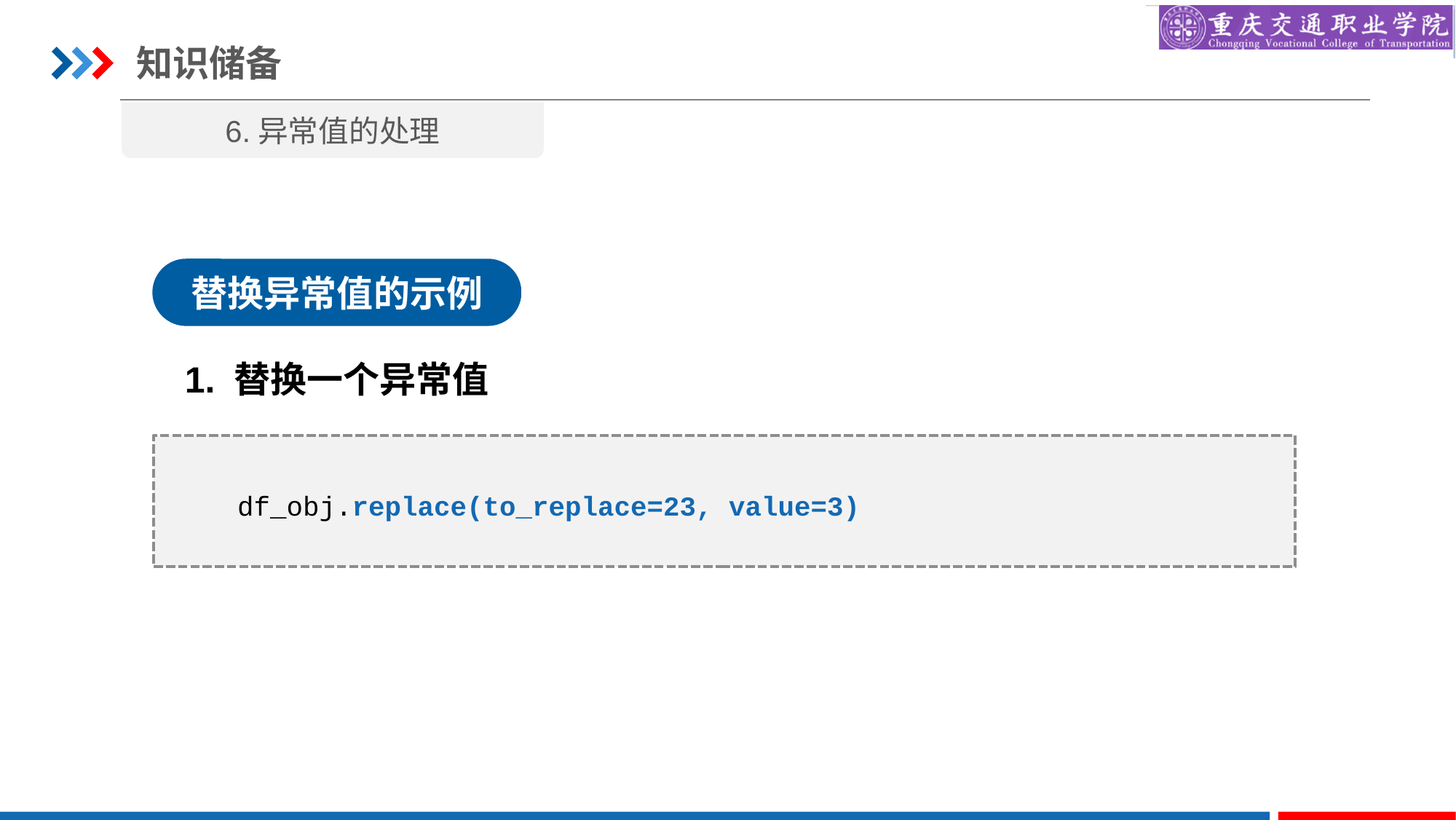

知识储备

6.异常值的处理
替换异常值的示例
1. 替换一个异常值

df_obj.replace(to_replace=23, value=3)